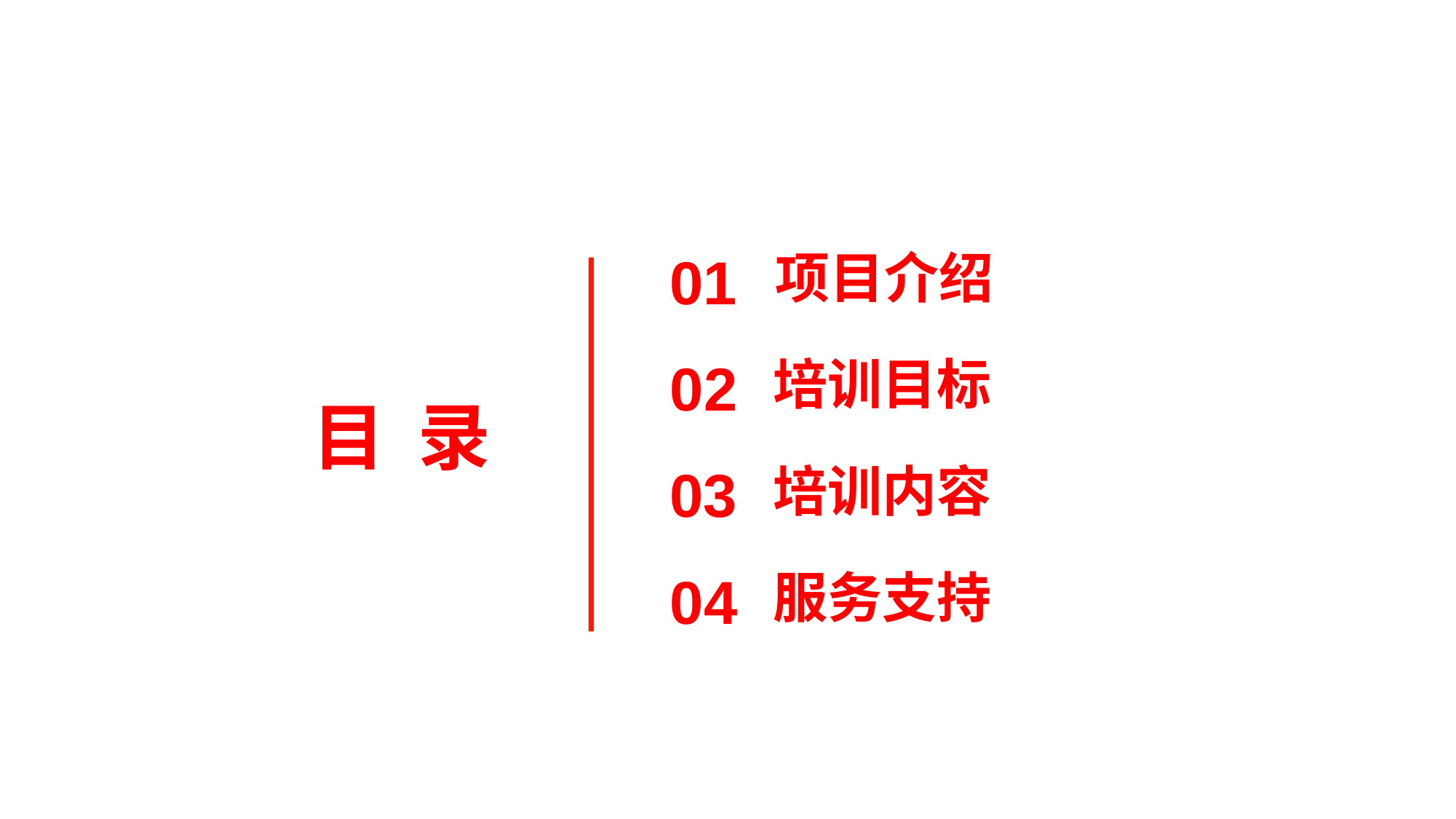

项目介绍
01

培训目标
02
目  录
03
培训内容
服务支持
04